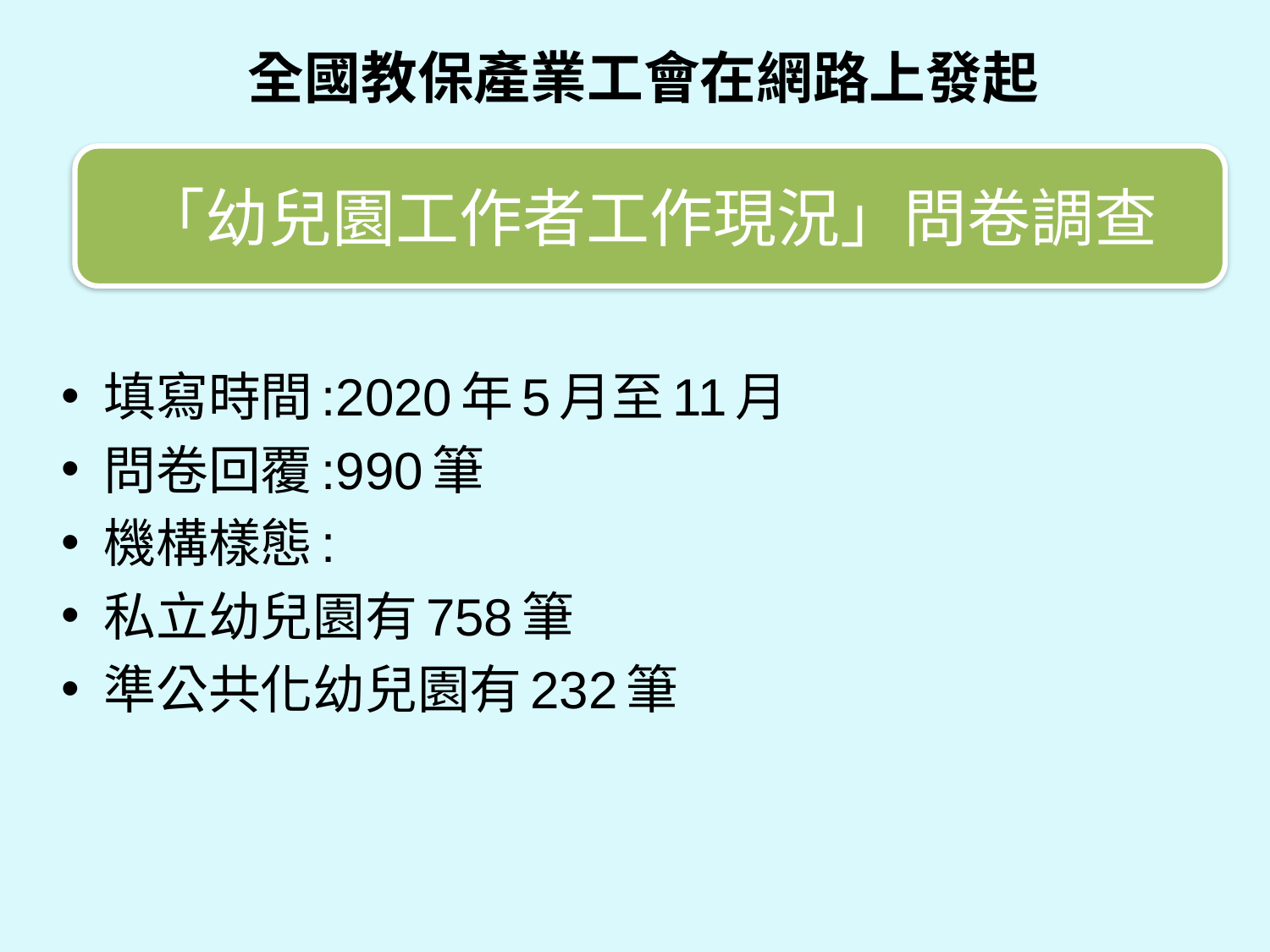

全國教保產業工會在網路上發起
「幼兒園工作者工作現況」問卷調查
填寫時間:2020年5月至11月
問卷回覆:990筆
機構樣態:
私立幼兒園有758筆
準公共化幼兒園有232筆